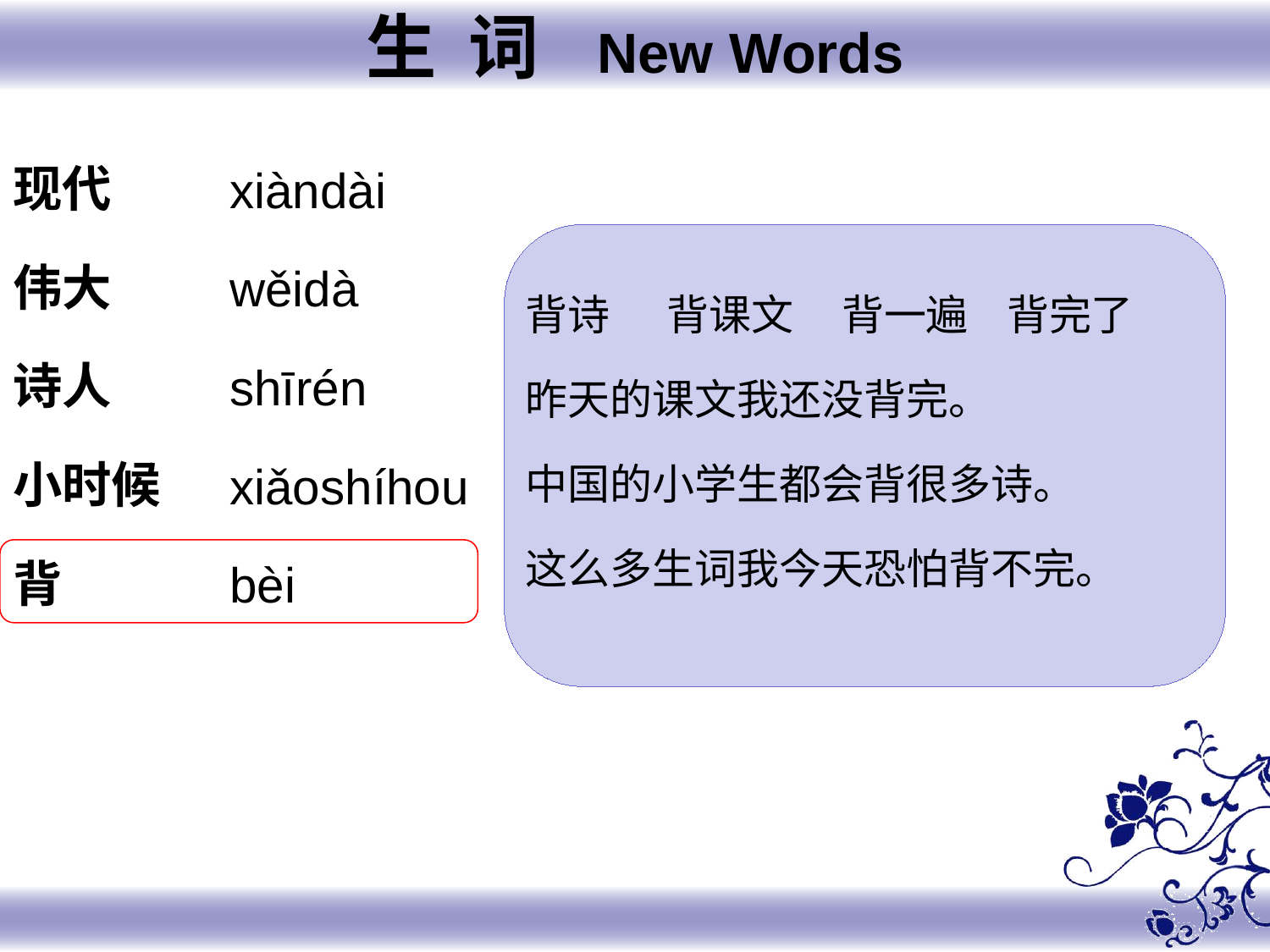

生  词   New Words
现代
伟大
诗人
小时候
背

xiàndài
wěidà
shīrén
xiǎoshíhou
bèi

背诗      背课文     背一遍    背完了
昨天的课文我还没背完。
中国的小学生都会背很多诗。
这么多生词我今天恐怕背不完。